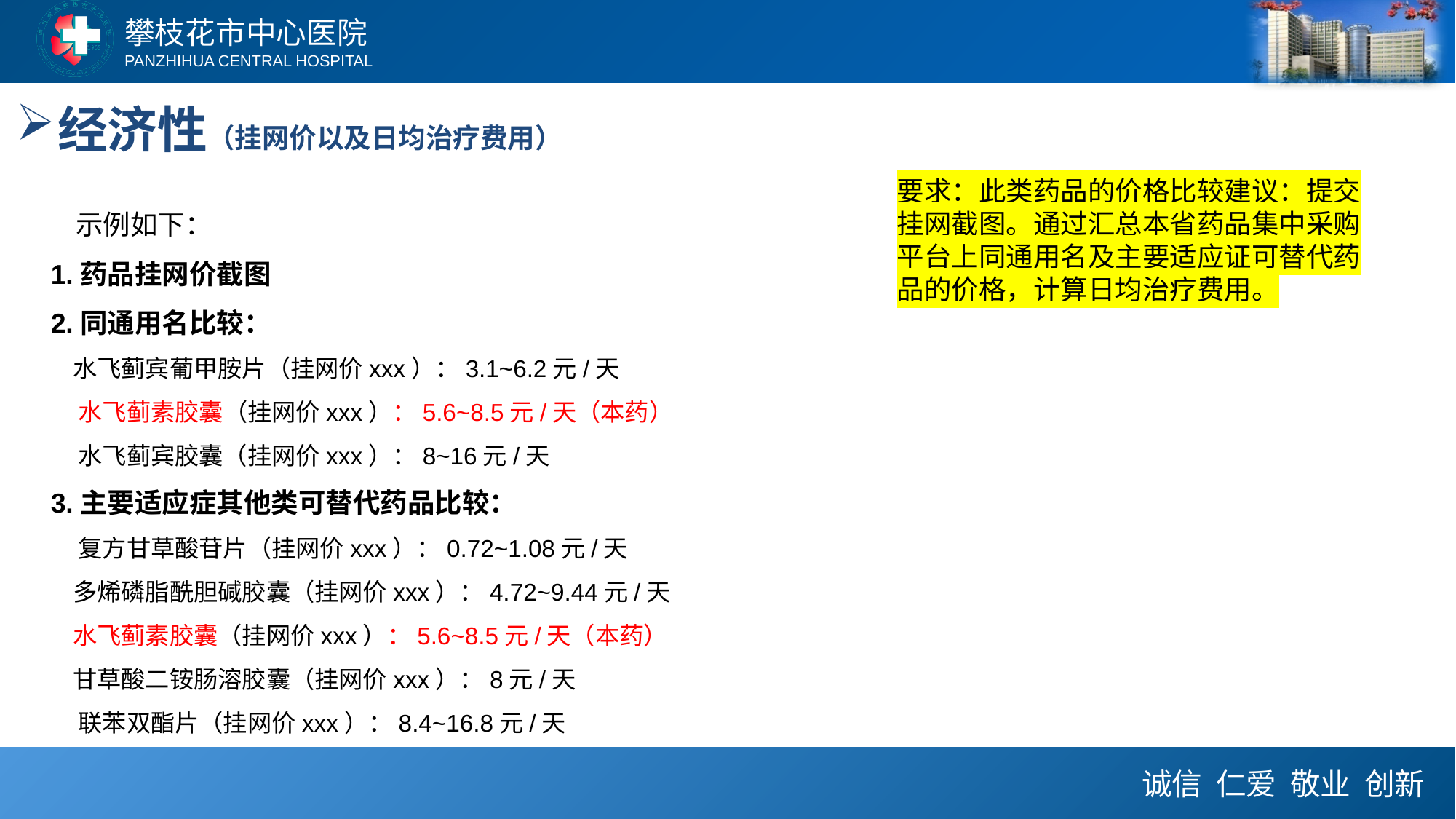

经济性（挂网价以及日均治疗费用）
要求：此类药品的价格比较建议：提交挂网截图。通过汇总本省药品集中采购平台上同通用名及主要适应证可替代药品的价格，计算日均治疗费用。
   示例如下：
1.药品挂网价截图
2.同通用名比较：
   水飞蓟宾葡甲胺片（挂网价xxx）：3.1~6.2元/天
    水飞蓟素胶囊（挂网价xxx）：5.6~8.5元/天（本药）
    水飞蓟宾胶囊（挂网价xxx）：8~16元/天
3.主要适应症其他类可替代药品比较：
    复方甘草酸苷片（挂网价xxx）：0.72~1.08元/天
   多烯磷脂酰胆碱胶囊（挂网价xxx）：4.72~9.44元/天
   水飞蓟素胶囊（挂网价xxx）：5.6~8.5元/天（本药）
   甘草酸二铵肠溶胶囊（挂网价xxx）：8元/天
    联苯双酯片（挂网价xxx）：8.4~16.8元/天